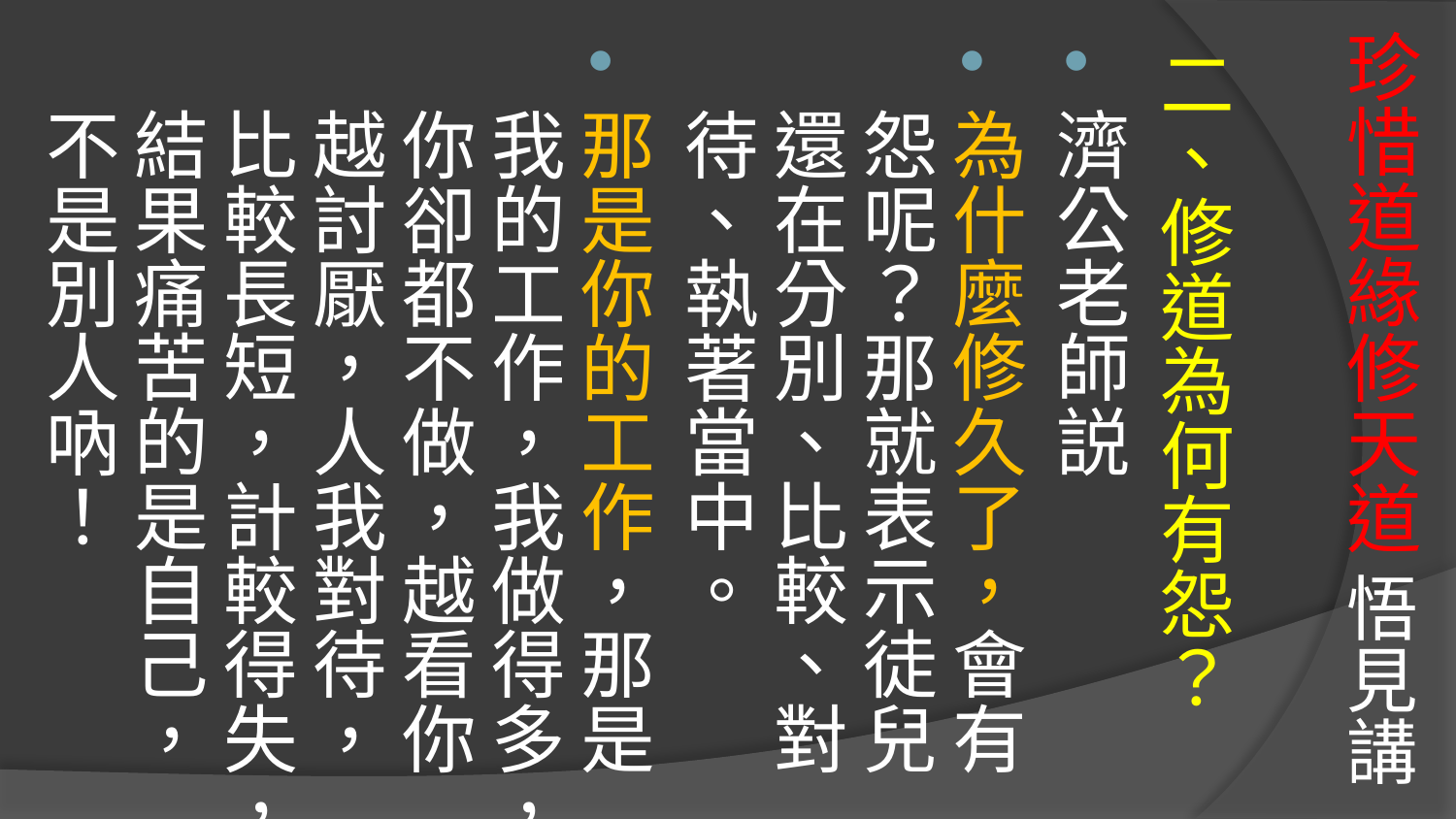

# 珍惜道緣修天道 悟見講
二、修道為何有怨？
濟公老師説
為什麼修久了，會有怨呢？那就表示徒兒還在分別、比較、對待、執著當中。
那是你的工作，那是我的工作，我做得多，你卻都不做，越看你越討厭，人我對待，比較長短，計較得失，結果痛苦的是自己，不是別人吶！